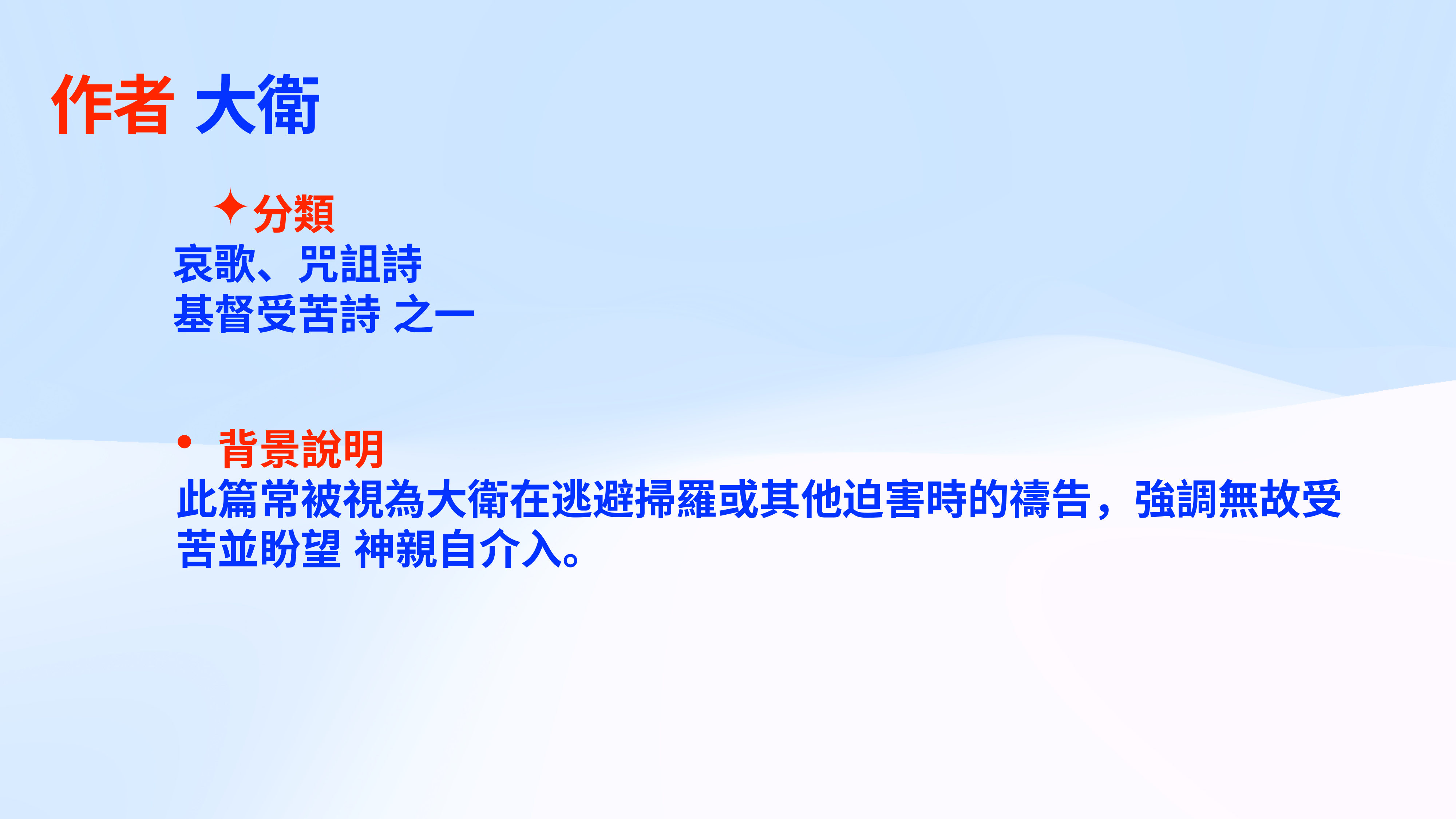

# 作者 大衛
分類
哀歌、咒詛詩
基督受苦詩 之一
背景說明
此篇常被視為大衛在逃避掃羅或其他迫害時的禱告，強調無故受苦並盼望 神親自介入。